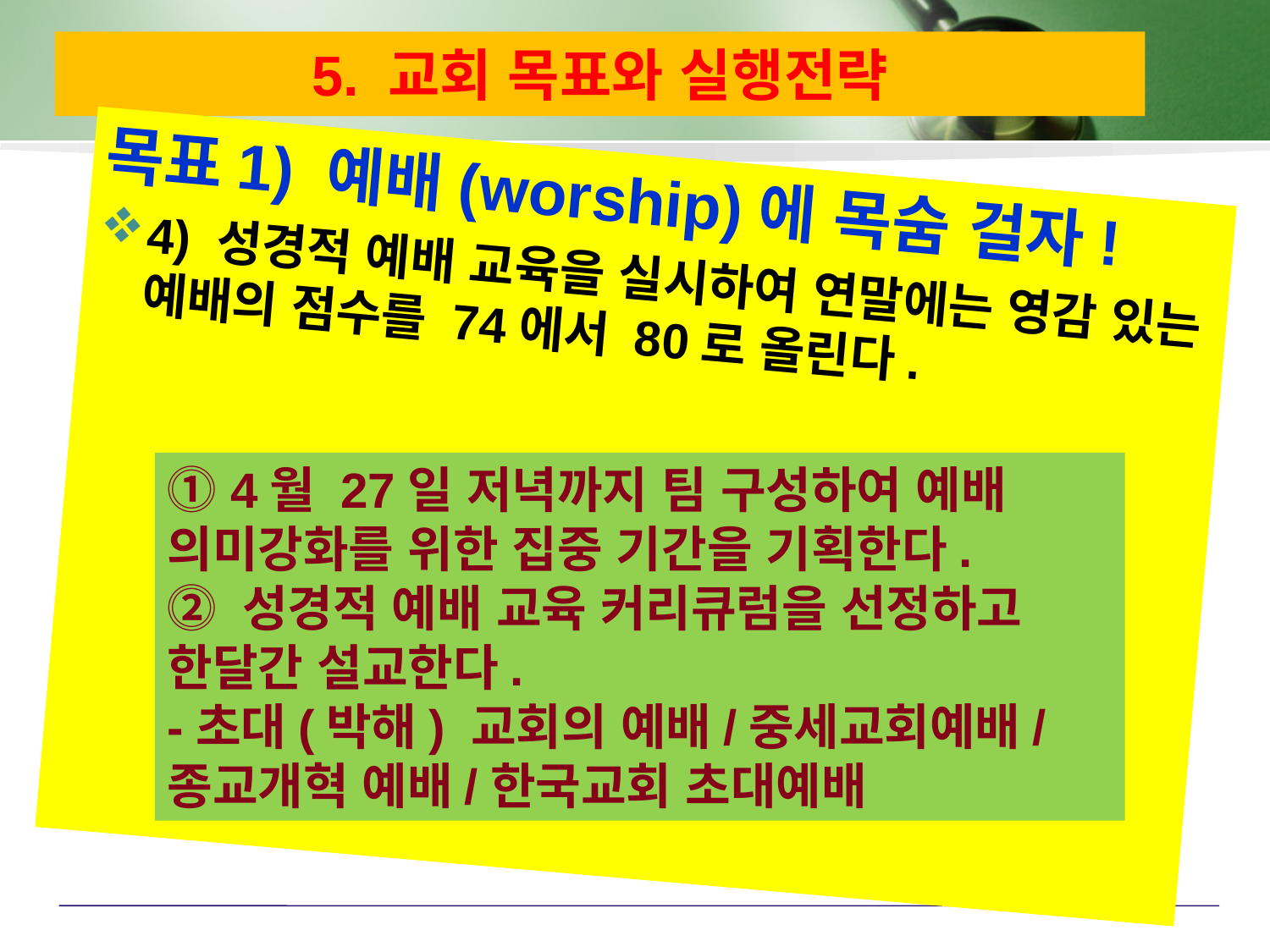

# 5. 교회 목표와 실행전략
목표1) 예배(worship)에 목숨 걸자!
4) 성경적 예배 교육을 실시하여 연말에는 영감 있는 예배의 점수를 74에서 80로 올린다.

⓵ 4월 27일 저녁까지 팀 구성하여 예배 의미강화를 위한 집중 기간을 기획한다.
⓶ 성경적 예배 교육 커리큐럼을 선정하고 한달간 설교한다.
-초대(박해) 교회의 예배/중세교회예배/종교개혁 예배/한국교회 초대예배